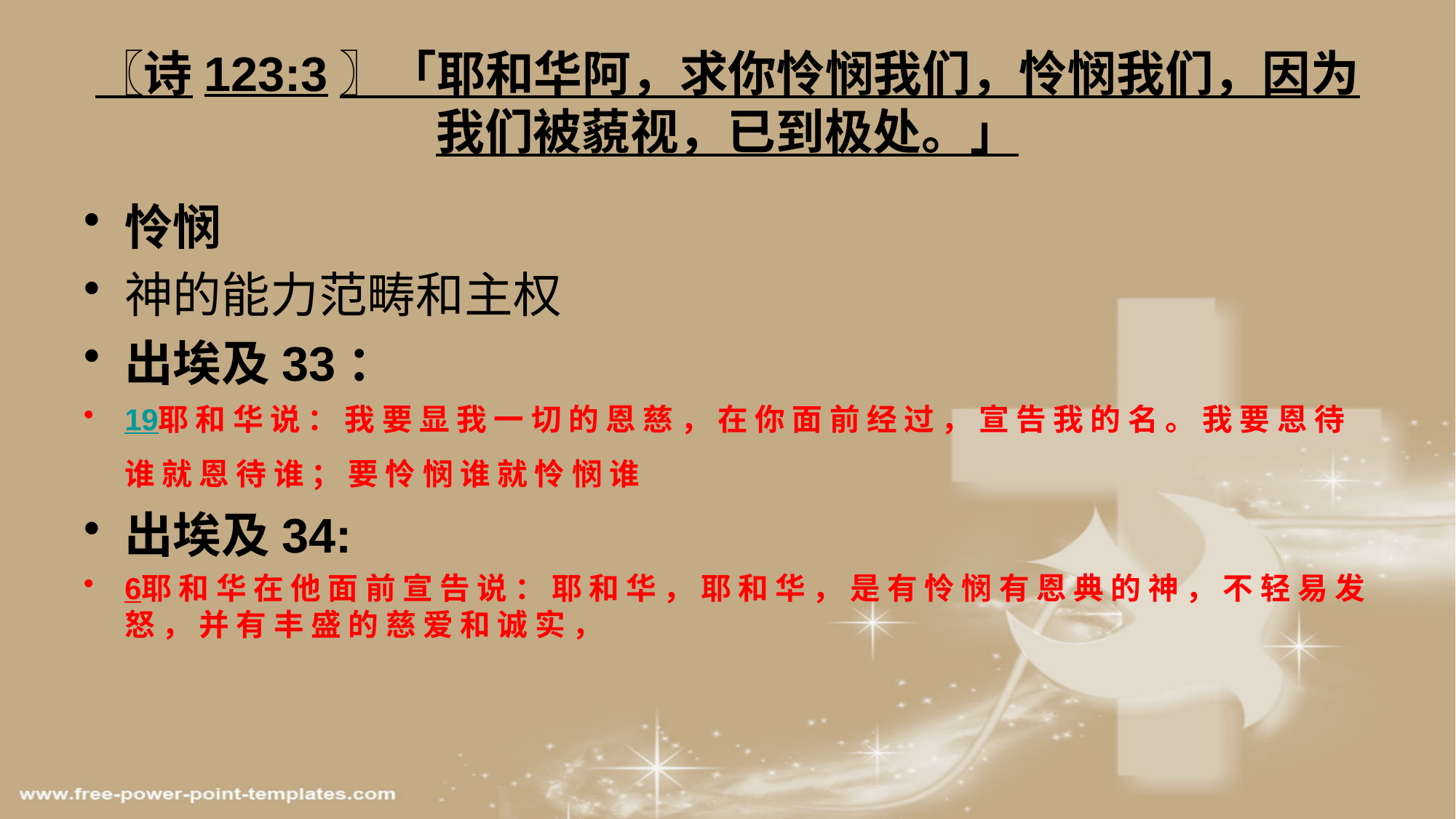

# 〖诗123:3〗「耶和华阿，求你怜悯我们，怜悯我们，因为我们被藐视，已到极处。」
怜悯
神的能力范畴和主权
出埃及33：
19耶 和 华 说 ： 我 要 显 我 一 切 的 恩 慈 ， 在 你 面 前 经 过 ， 宣 告 我 的 名 。 我 要 恩 待 谁 就 恩 待 谁 ； 要 怜 悯 谁 就 怜 悯 谁
出埃及34:
6耶 和 华 在 他 面 前 宣 告 说 ： 耶 和 华 ， 耶 和 华 ， 是 有 怜 悯 有 恩 典 的 神 ， 不 轻 易 发 怒 ， 并 有 丰 盛 的 慈 爱 和 诚 实 ，